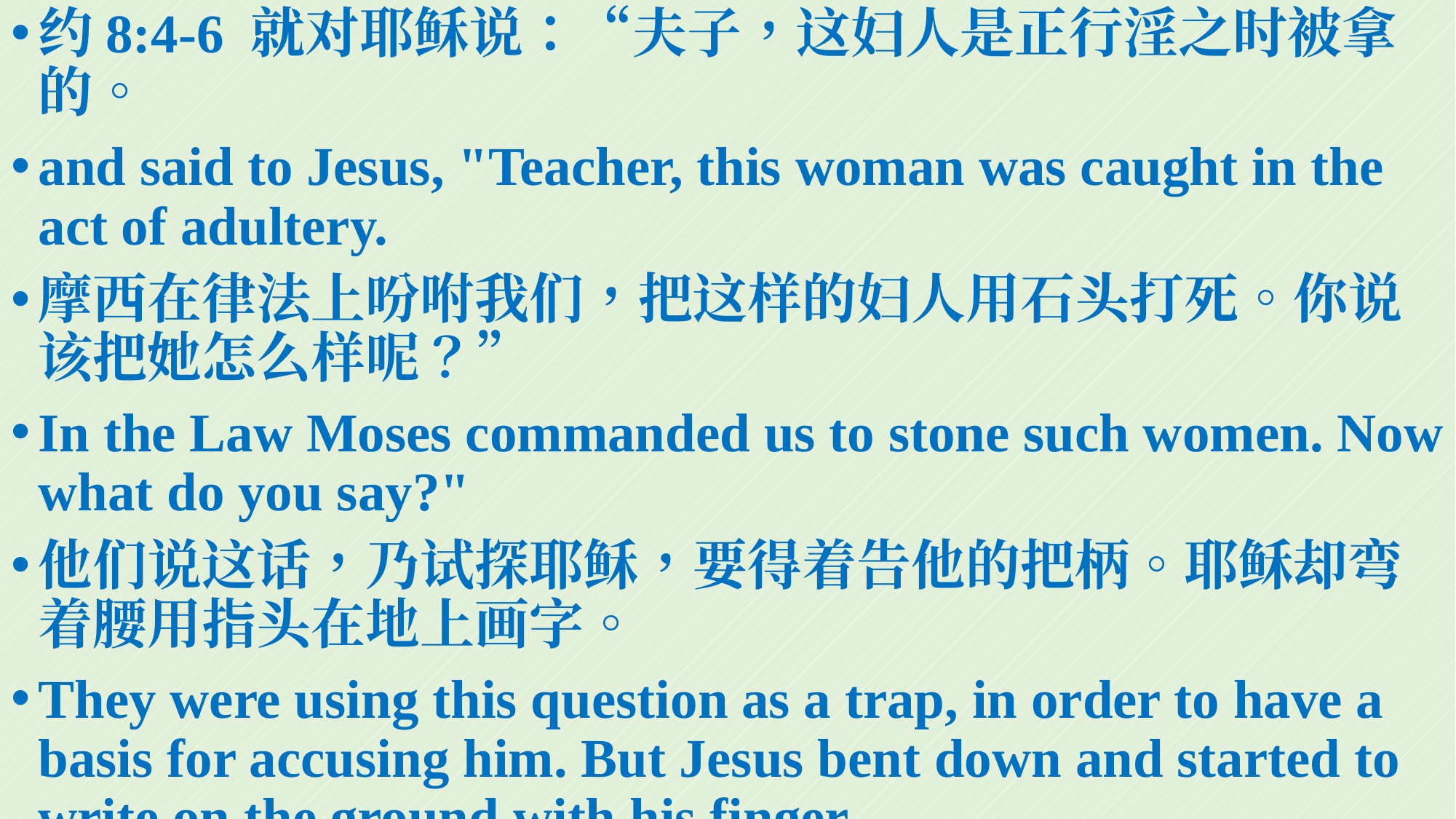

约8:4-6 就对耶稣说：“夫子，这妇人是正行淫之时被拿的。
and said to Jesus, "Teacher, this woman was caught in the act of adultery.
摩西在律法上吩咐我们，把这样的妇人用石头打死。你说该把她怎么样呢？”
In the Law Moses commanded us to stone such women. Now what do you say?"
他们说这话，乃试探耶稣，要得着告他的把柄。耶稣却弯着腰用指头在地上画字。
They were using this question as a trap, in order to have a basis for accusing him. But Jesus bent down and started to write on the ground with his finger.